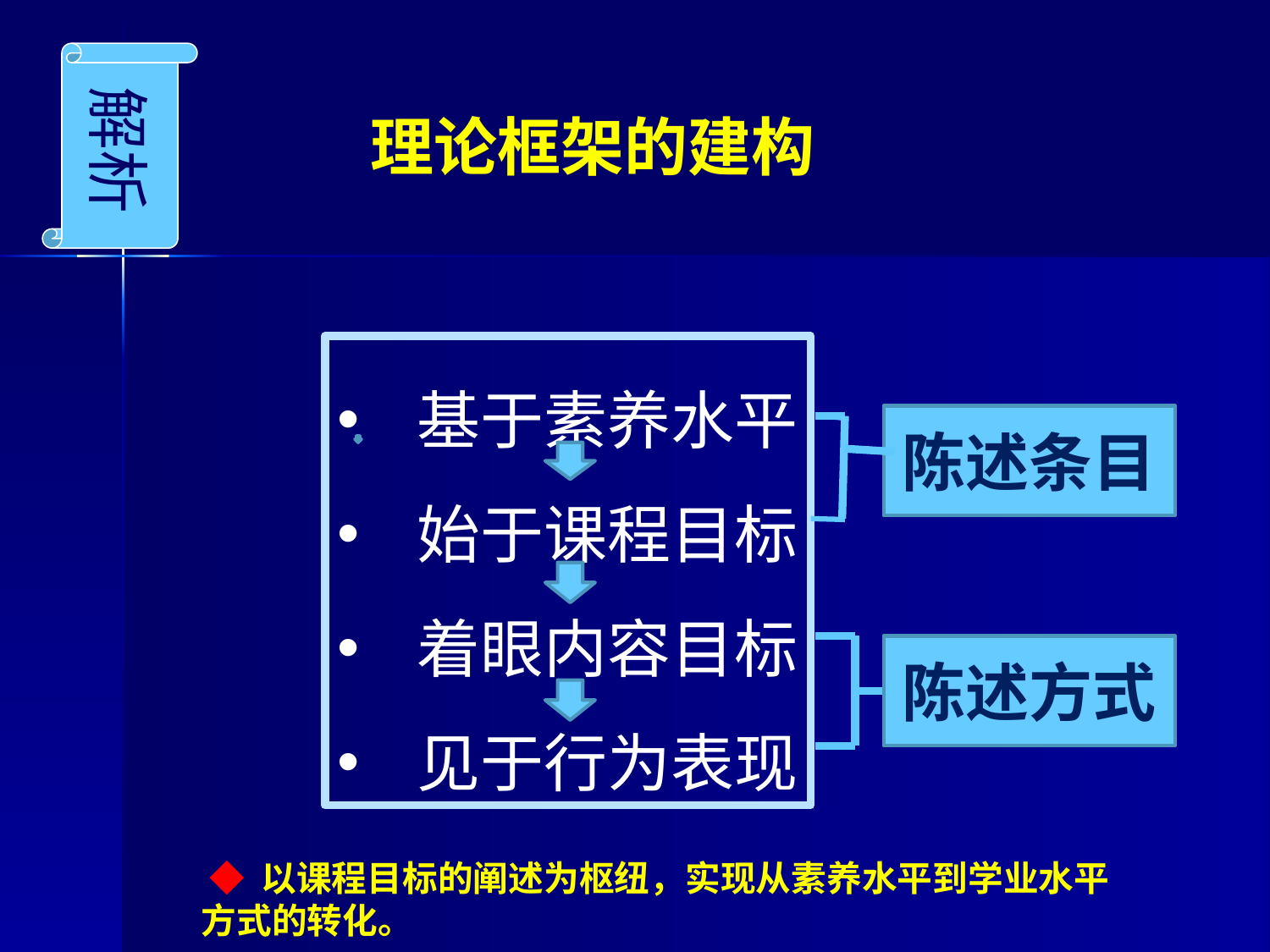

解析
理论框架的建构
基于素养水平
始于课程目标
着眼内容目标
见于行为表现
陈述条目

陈述方式

 ◆ 以课程目标的阐述为枢纽，实现从素养水平到学业水平方式的转化。